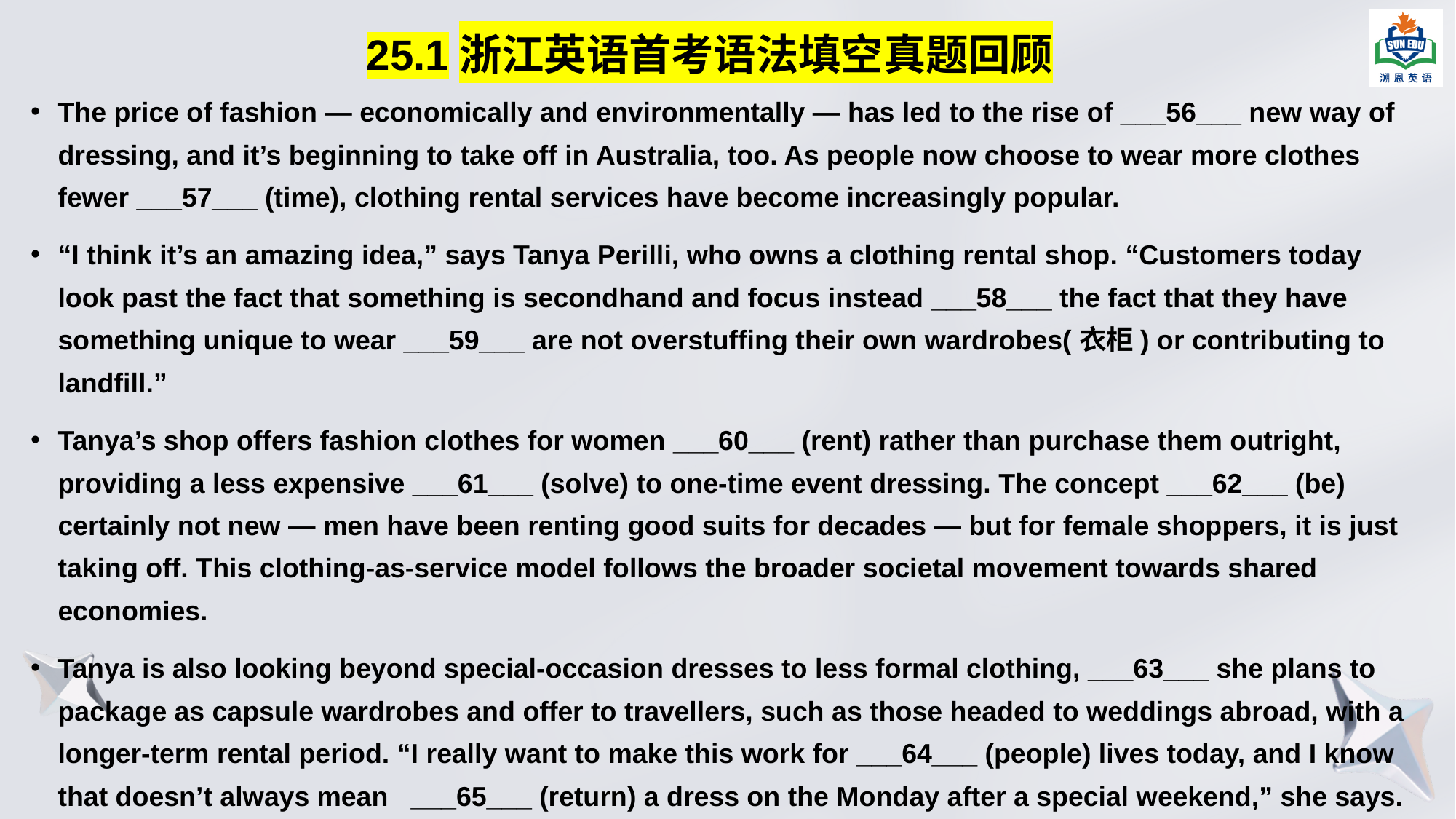

25.1浙江英语首考语法填空真题回顾
The price of fashion — economically and environmentally — has led to the rise of ___56___ new way of dressing, and it’s beginning to take off in Australia, too. As people now choose to wear more clothes fewer ___57___ (time), clothing rental services have become increasingly popular.
“I think it’s an amazing idea,” says Tanya Perilli, who owns a clothing rental shop. “Customers today look past the fact that something is secondhand and focus instead ___58___ the fact that they have something unique to wear ___59___ are not overstuffing their own wardrobes(衣柜) or contributing to landfill.”
Tanya’s shop offers fashion clothes for women ___60___ (rent) rather than purchase them outright, providing a less expensive ___61___ (solve) to one-time event dressing. The concept ___62___ (be) certainly not new — men have been renting good suits for decades — but for female shoppers, it is just taking off. This clothing-as-service model follows the broader societal movement towards shared economies.
Tanya is also looking beyond special-occasion dresses to less formal clothing, ___63___ she plans to package as capsule wardrobes and offer to travellers, such as those headed to weddings abroad, with a longer-term rental period. “I really want to make this work for ___64___ (people) lives today, and I know that doesn’t always mean   ___65___ (return) a dress on the Monday after a special weekend,” she says.
6